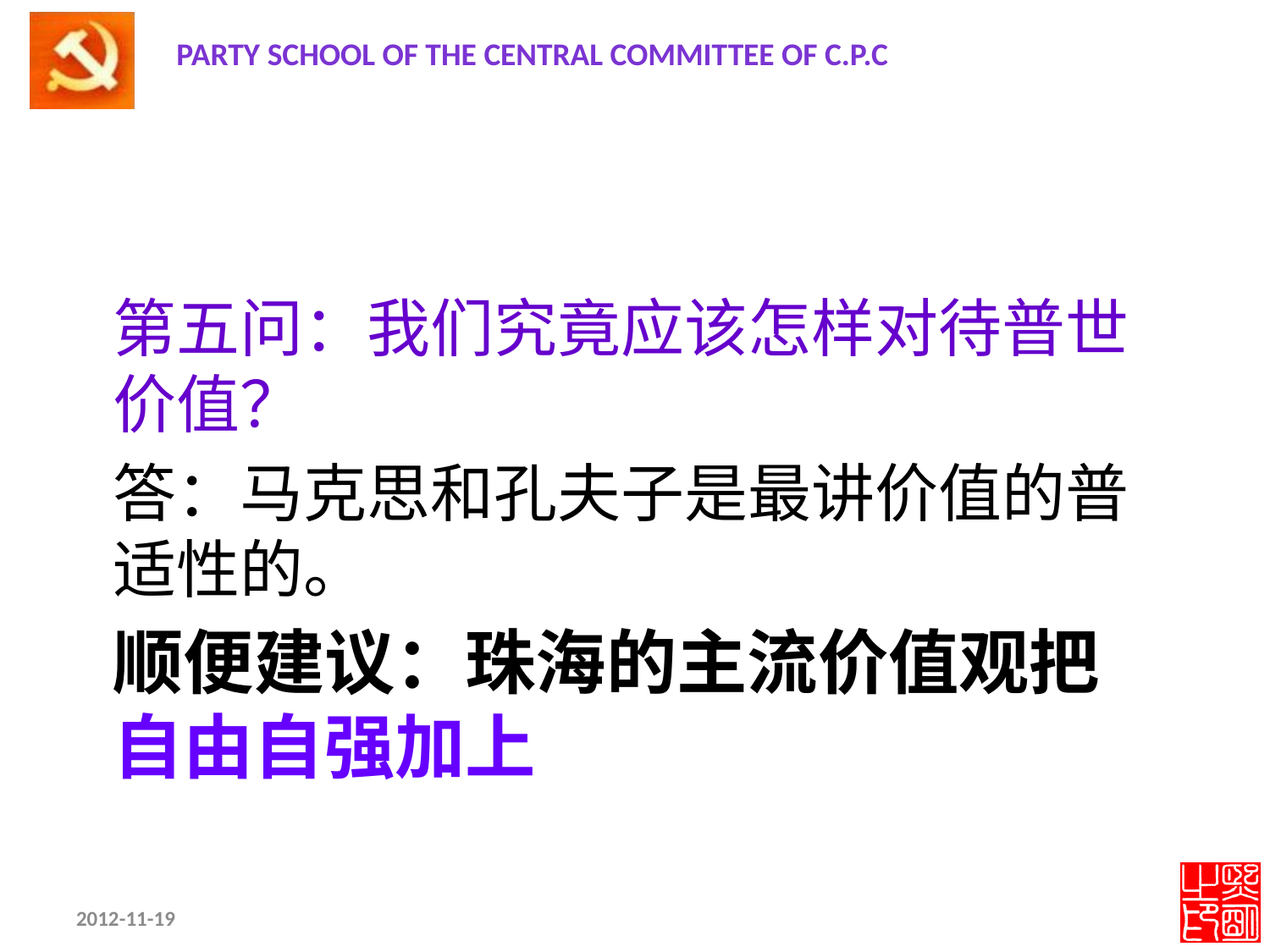

第五问：我们究竟应该怎样对待普世价值？
答：马克思和孔夫子是最讲价值的普适性的。
# 顺便建议：珠海的主流价值观把自由自强加上
2012-11-19